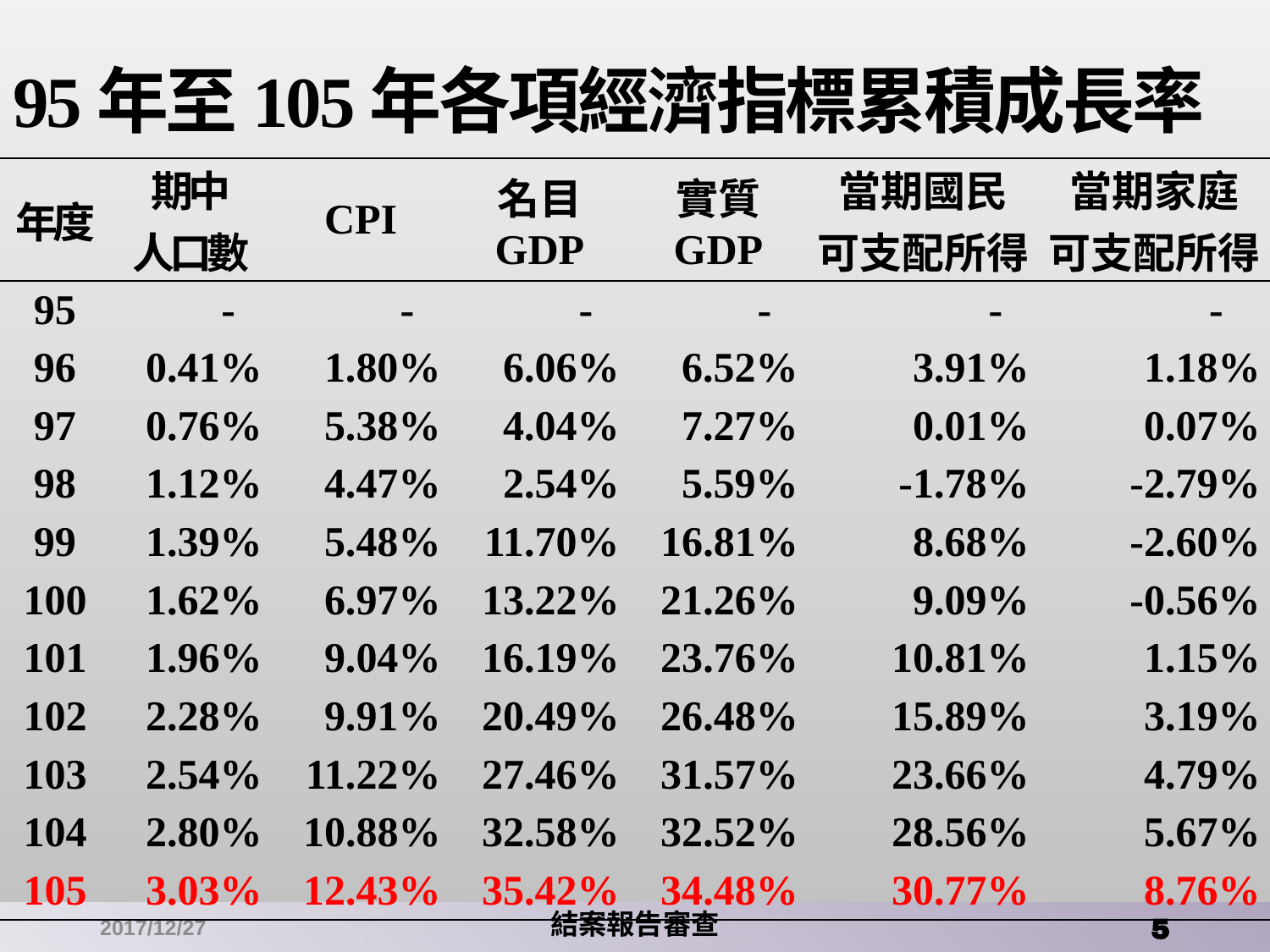

# 95年至105年各項經濟指標累積成長率
| 年度 | 期中 人口數 | CPI | 名目 GDP | 實質 GDP | 當期國民 可支配所得 | 當期家庭 可支配所得 |
| --- | --- | --- | --- | --- | --- | --- |
| 95 | - | - | - | - | - | - |
| 96 | 0.41% | 1.80% | 6.06% | 6.52% | 3.91% | 1.18% |
| 97 | 0.76% | 5.38% | 4.04% | 7.27% | 0.01% | 0.07% |
| 98 | 1.12% | 4.47% | 2.54% | 5.59% | -1.78% | -2.79% |
| 99 | 1.39% | 5.48% | 11.70% | 16.81% | 8.68% | -2.60% |
| 100 | 1.62% | 6.97% | 13.22% | 21.26% | 9.09% | -0.56% |
| 101 | 1.96% | 9.04% | 16.19% | 23.76% | 10.81% | 1.15% |
| 102 | 2.28% | 9.91% | 20.49% | 26.48% | 15.89% | 3.19% |
| 103 | 2.54% | 11.22% | 27.46% | 31.57% | 23.66% | 4.79% |
| 104 | 2.80% | 10.88% | 32.58% | 32.52% | 28.56% | 5.67% |
| 105 | 3.03% | 12.43% | 35.42% | 34.48% | 30.77% | 8.76% |
2017/12/27
結案報告審查
5